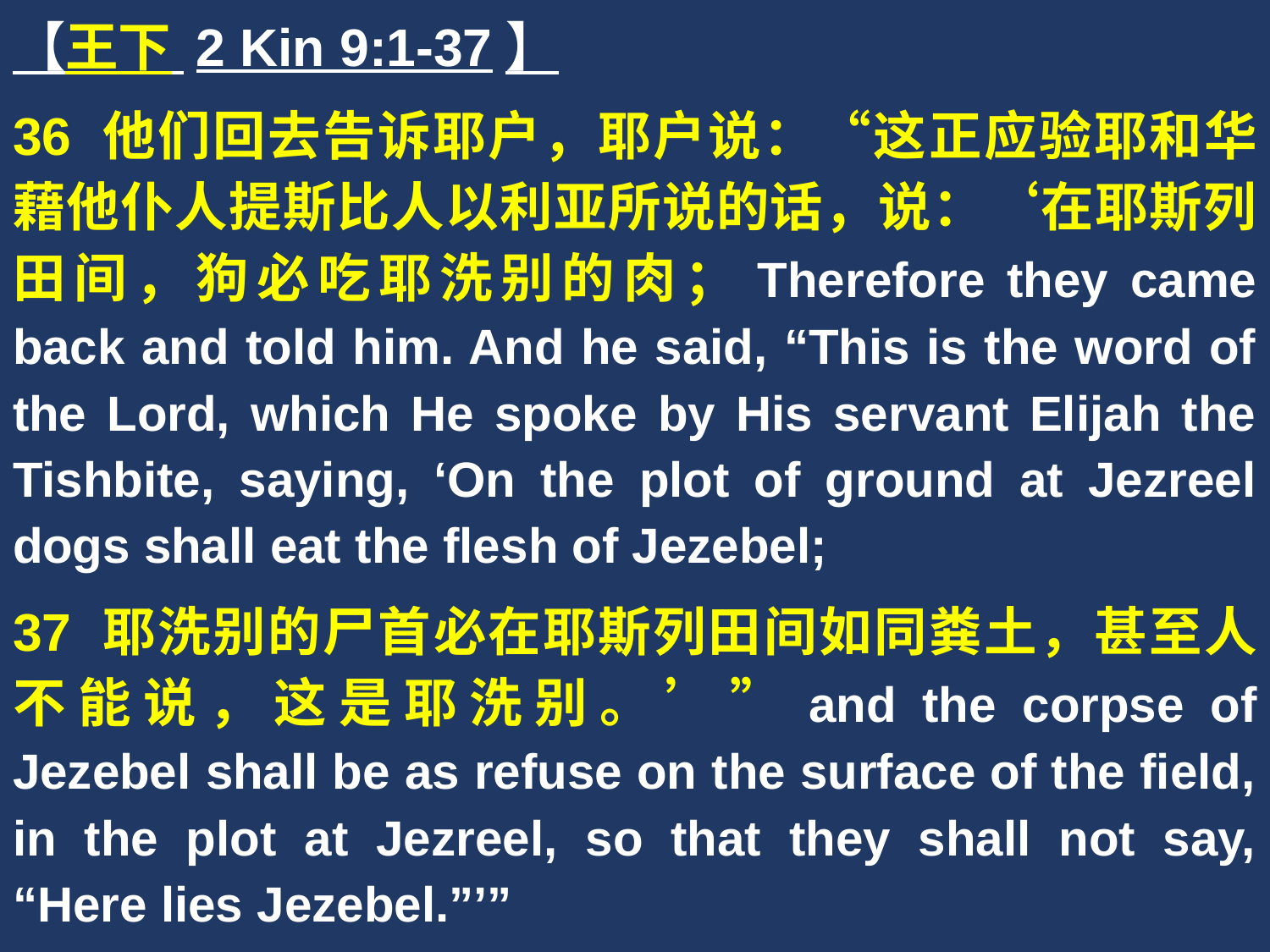

【王下 2 Kin 9:1-37】
36 他们回去告诉耶户，耶户说：“这正应验耶和华藉他仆人提斯比人以利亚所说的话，说：‘在耶斯列田间，狗必吃耶洗别的肉；Therefore they came back and told him. And he said, “This is the word of the Lord, which He spoke by His servant Elijah the Tishbite, saying, ‘On the plot of ground at Jezreel dogs shall eat the flesh of Jezebel;
37 耶洗别的尸首必在耶斯列田间如同粪土，甚至人不能说，这是耶洗别。’”and the corpse of Jezebel shall be as refuse on the surface of the field, in the plot at Jezreel, so that they shall not say, “Here lies Jezebel.”’”